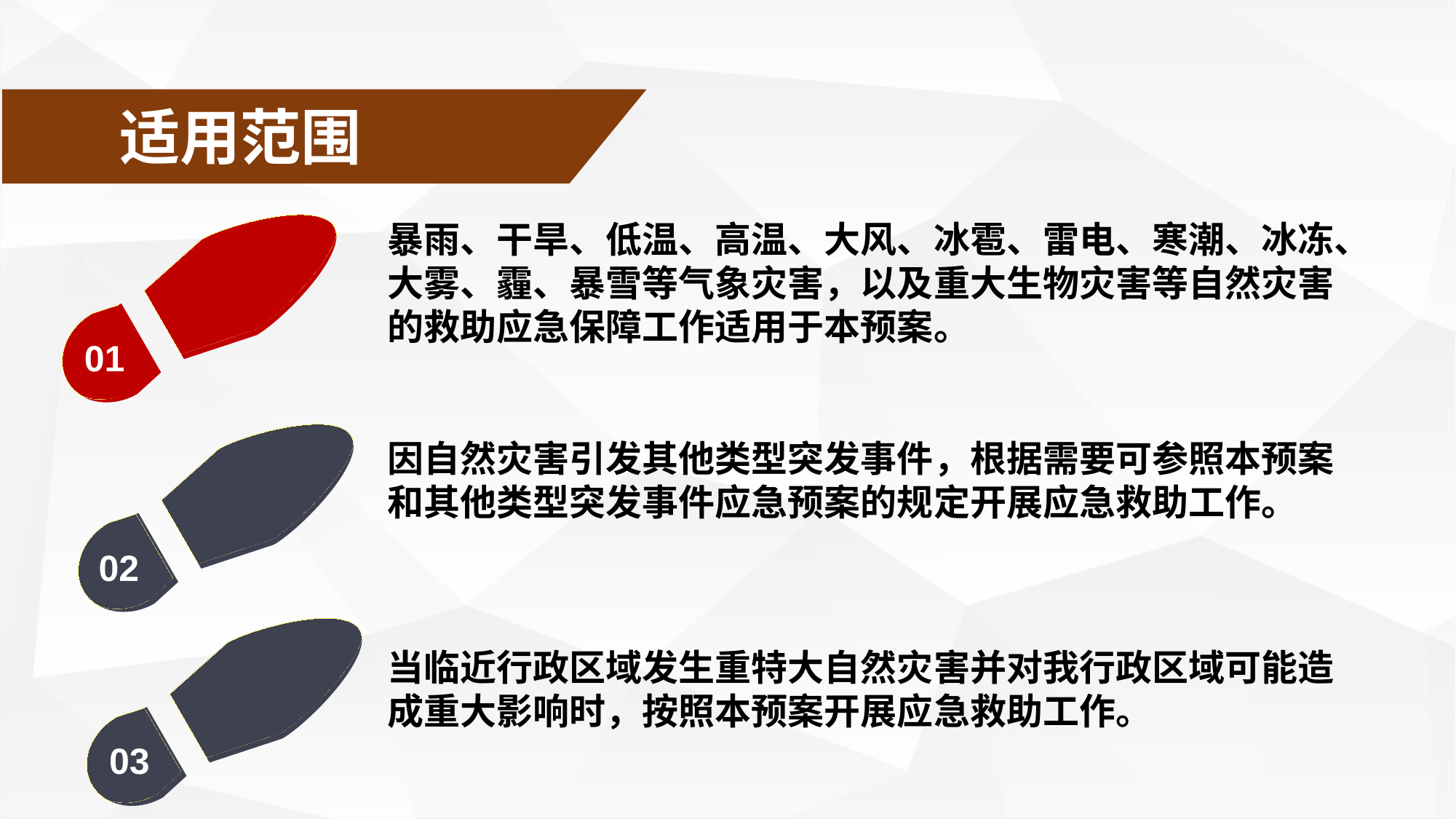

适用范围
暴雨、干旱、低温、高温、大风、冰雹、雷电、寒潮、冰冻、大雾、霾、暴雪等气象灾害，以及重大生物灾害等自然灾害的救助应急保障工作适用于本预案。

01

02
因自然灾害引发其他类型突发事件，根据需要可参照本预案和其他类型突发事件应急预案的规定开展应急救助工作。

03
当临近行政区域发生重特大自然灾害并对我行政区域可能造成重大影响时，按照本预案开展应急救助工作。